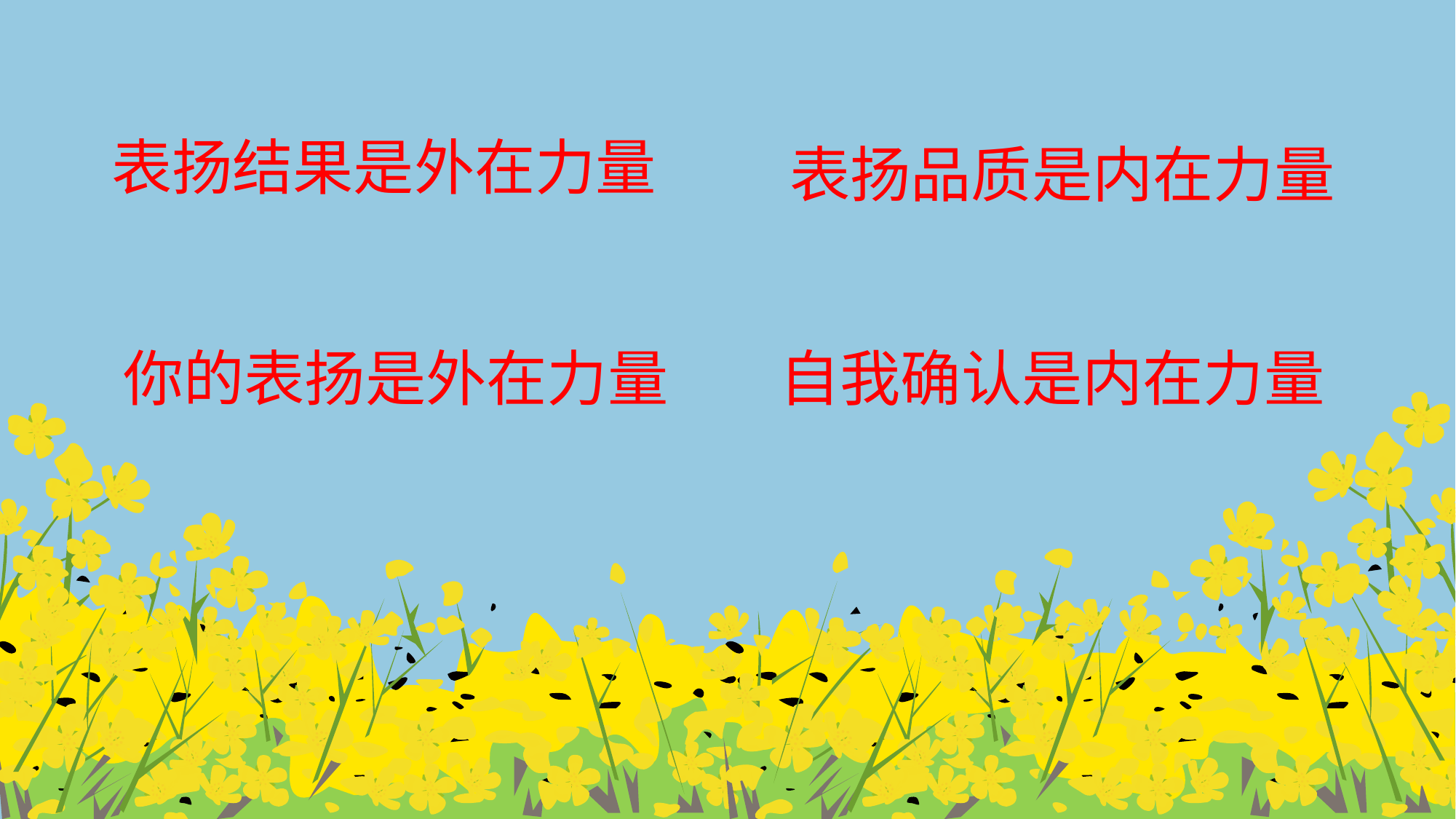

表扬结果是外在力量
表扬品质是内在力量
你的表扬是外在力量
自我确认是内在力量